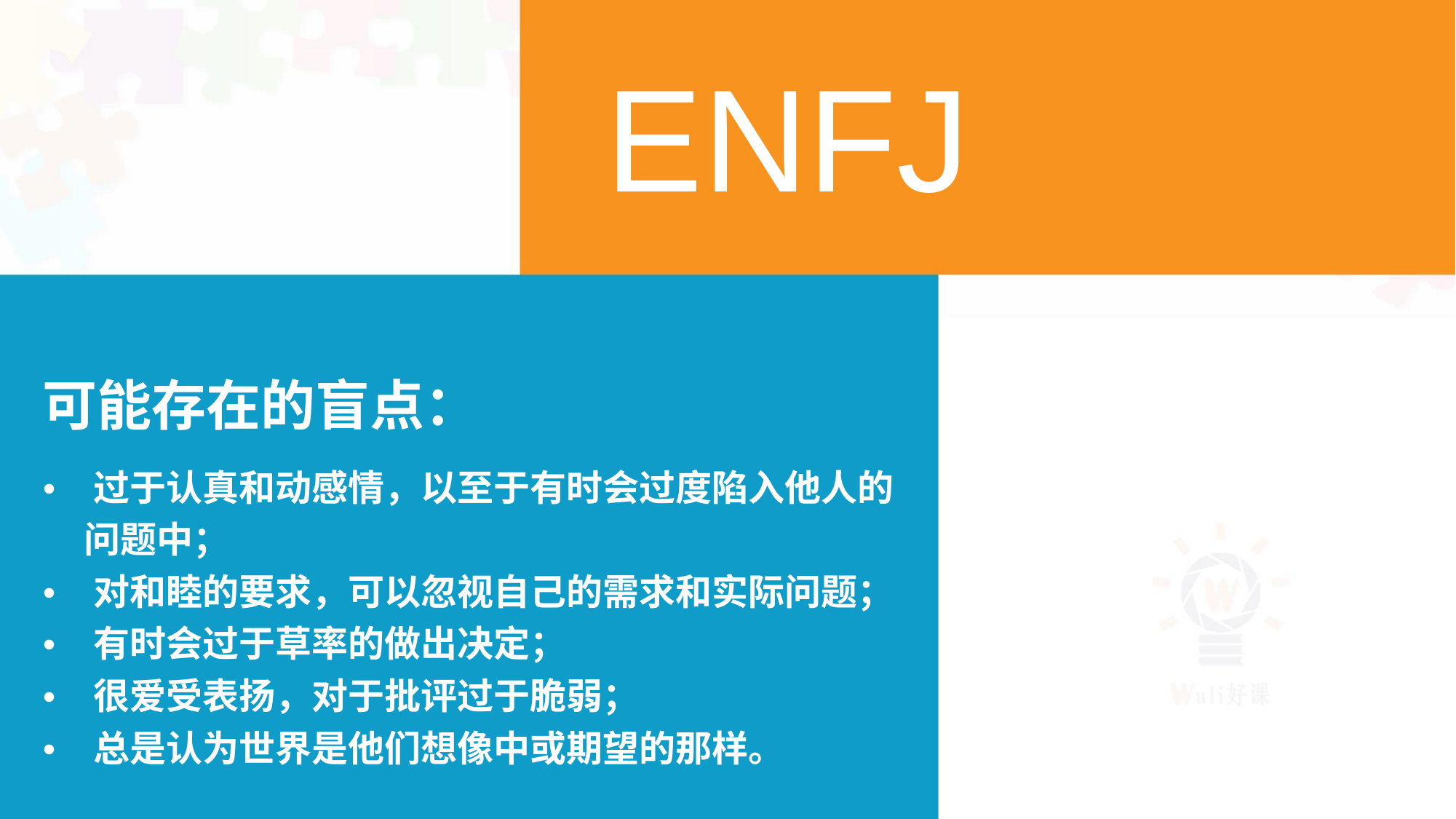

ENFJ
可能存在的盲点：
• 过于认真和动感情，以至于有时会过度陷入他人的
问题中；
• 对和睦的要求，可以忽视自己的需求和实际问题；
• 有时会过于草率的做出决定；
• 很爱受表扬，对于批评过于脆弱；
• 总是认为世界是他们想像中或期望的那样。